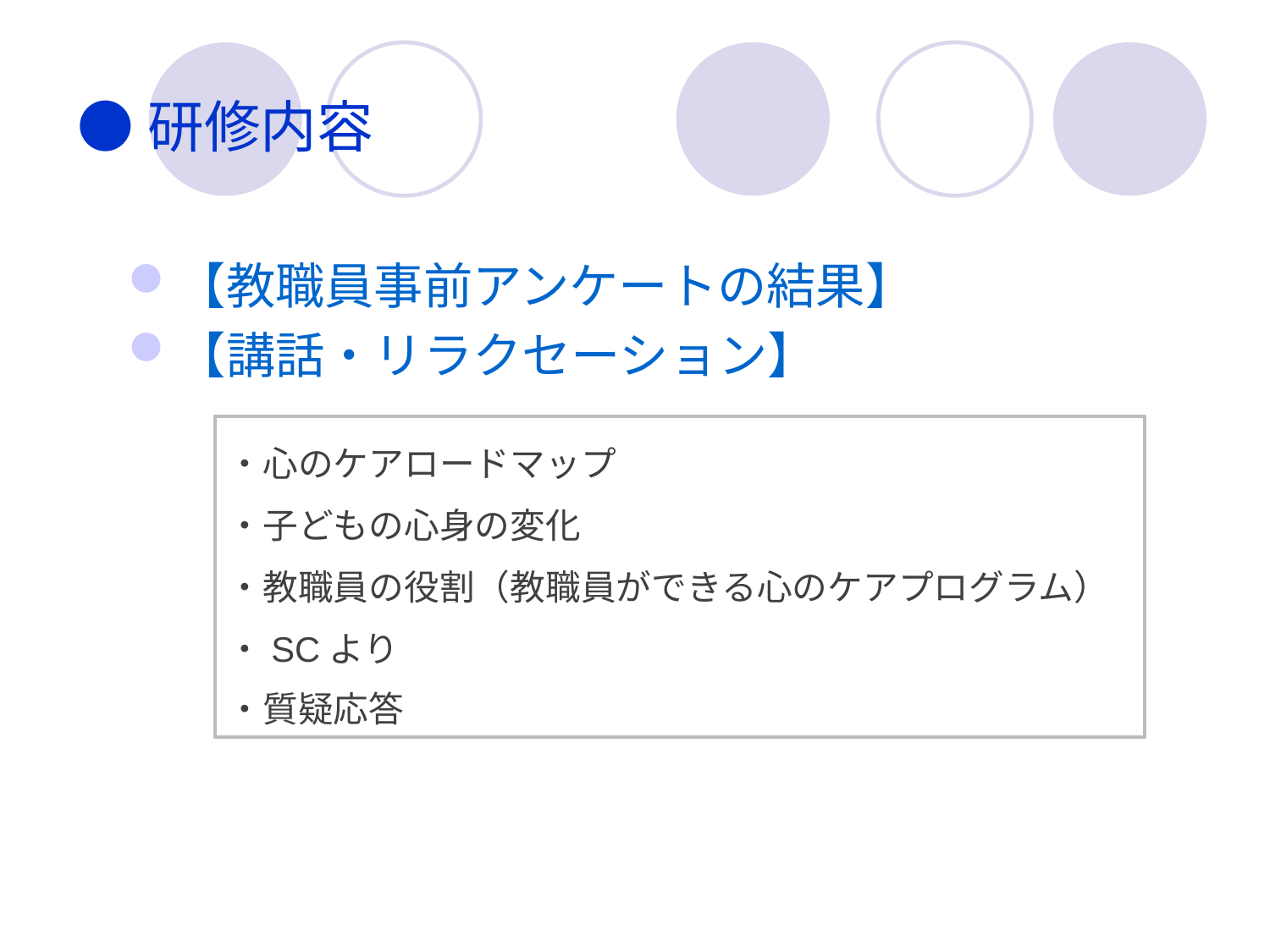

# ●研修内容
【教職員事前アンケートの結果】
【講話・リラクセーション】

・心のケアロードマップ
・子どもの心身の変化
・教職員の役割（教職員ができる心のケアプログラム）
・SCより
・質疑応答